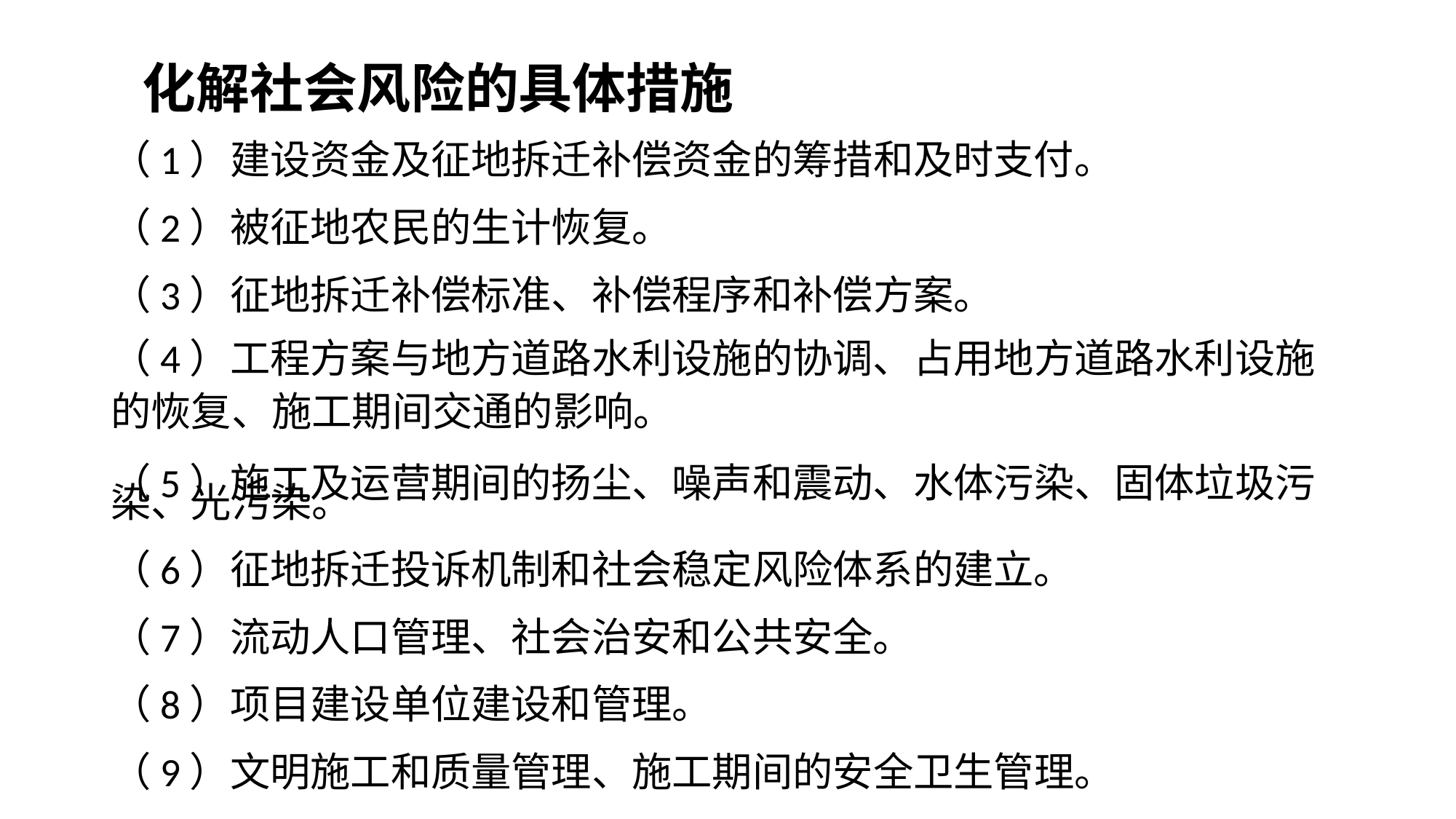

# 化解社会风险的具体措施
（1）建设资金及征地拆迁补偿资金的筹措和及时支付。

（2）被征地农民的生计恢复。

（3）征地拆迁补偿标准、补偿程序和补偿方案。
（4）工程方案与地方道路水利设施的协调、占用地方道路水利设施的恢复、施工期间交通的影响。

（5）施工及运营期间的扬尘、噪声和震动、水体污染、固体垃圾污染、光污染。

（6）征地拆迁投诉机制和社会稳定风险体系的建立。

（7）流动人口管理、社会治安和公共安全。

（8）项目建设单位建设和管理。

（9）文明施工和质量管理、施工期间的安全卫生管理。